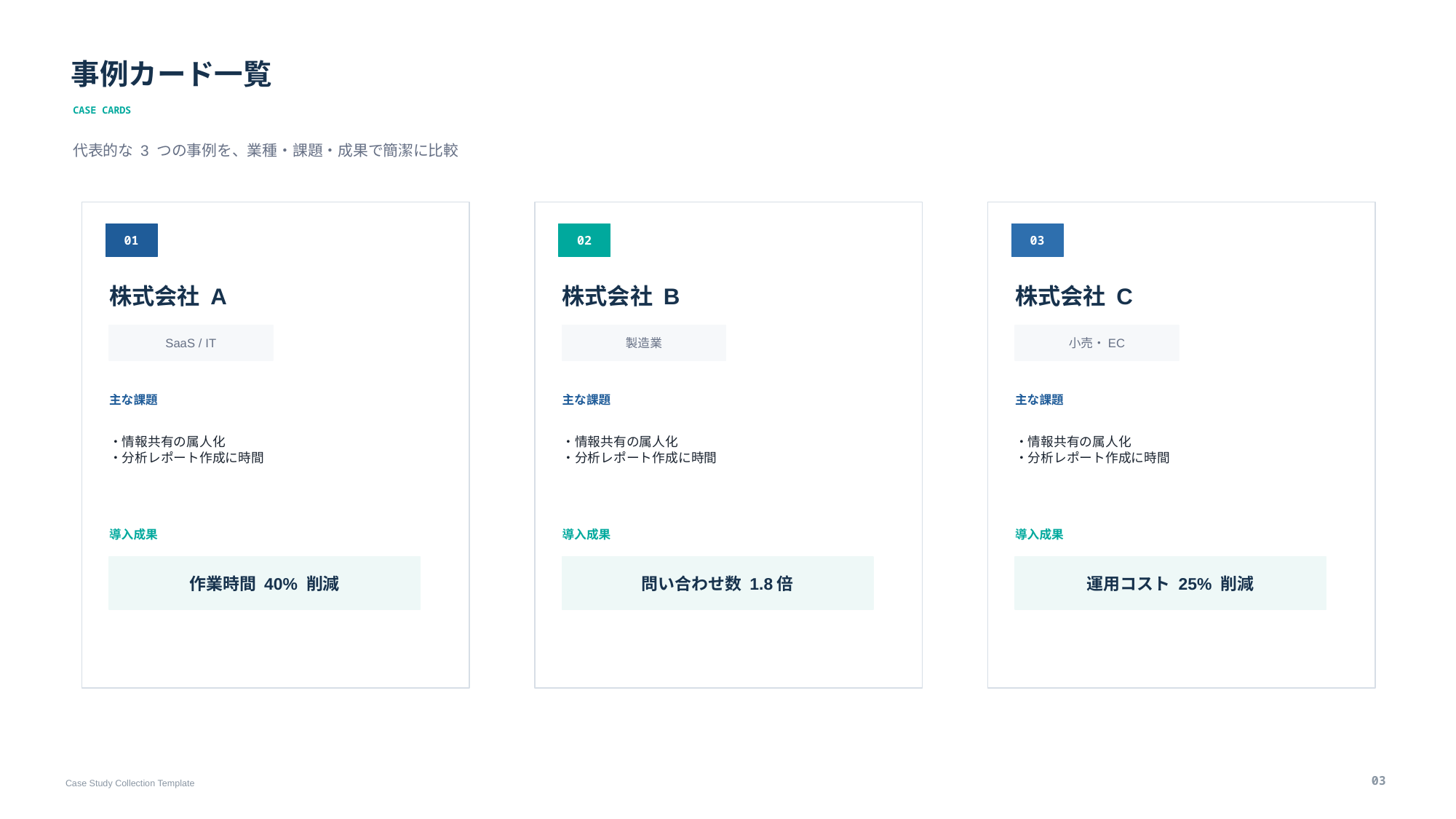

事例カード一覧
CASE CARDS
代表的な 3 つの事例を、業種・課題・成果で簡潔に比較

01
02
03
株式会社 A
株式会社 B
株式会社 C
SaaS / IT
製造業
小売・EC
主な課題
主な課題
主な課題
・情報共有の属人化
・分析レポート作成に時間
・情報共有の属人化
・分析レポート作成に時間
・情報共有の属人化
・分析レポート作成に時間
導入成果
導入成果
導入成果
作業時間 40% 削減
問い合わせ数 1.8倍
運用コスト 25% 削減
03
Case Study Collection Template